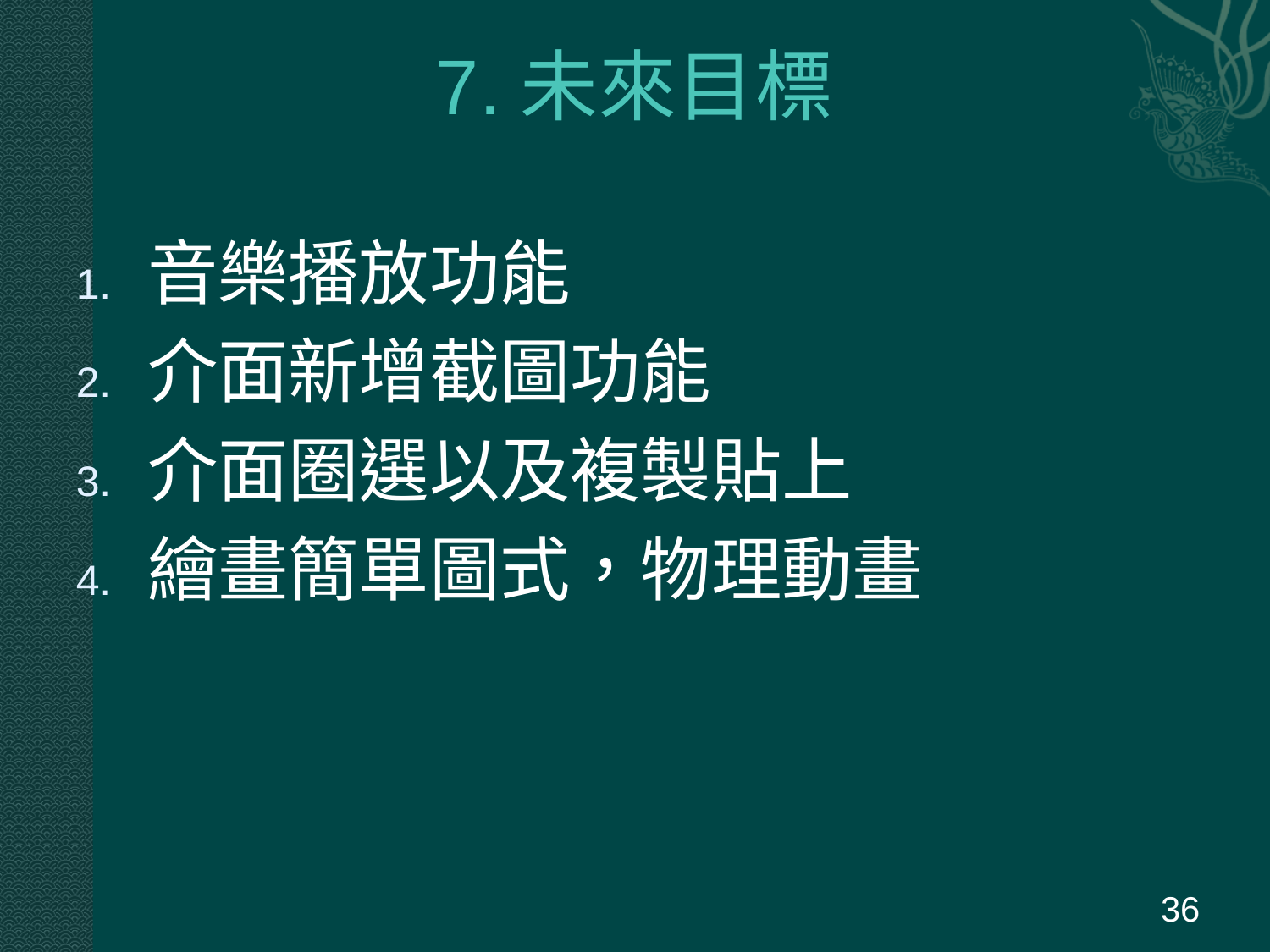

# 7.未來目標
音樂播放功能
介面新增截圖功能
介面圈選以及複製貼上
繪畫簡單圖式，物理動畫

36